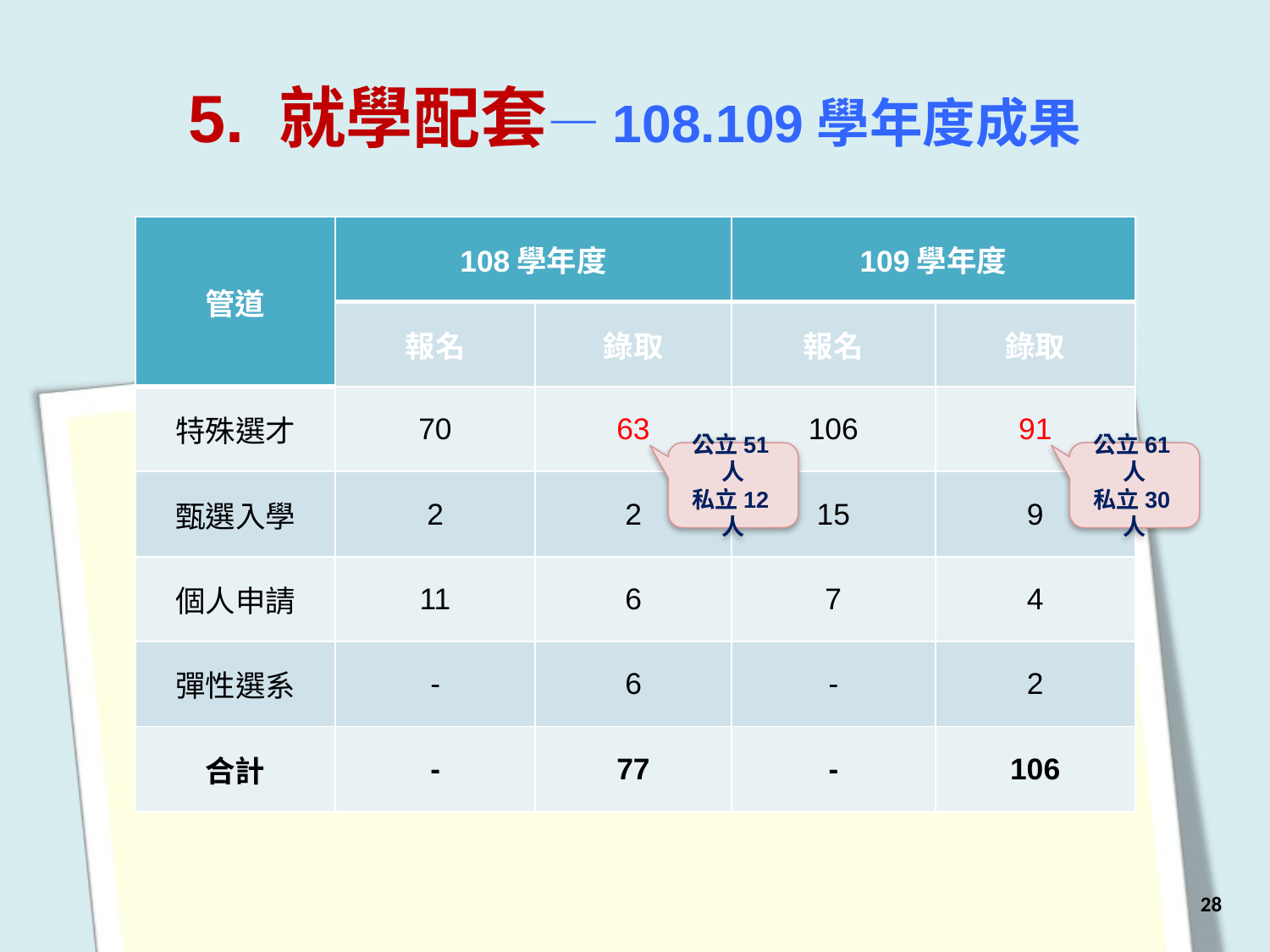

5. 就學配套—108.109學年度成果
| 管道 | 108學年度 |  | 109學年度 |  |
| --- | --- | --- | --- | --- |
|  | 報名 | 錄取 | 報名 | 錄取 |
| 特殊選才 | 70 | 63 | 106 | 91 |
| 甄選入學 | 2 | 2 | 15 | 9 |
| 個人申請 | 11 | 6 | 7 | 4 |
| 彈性選系 | - | 6 | - | 2 |
| 合計 | - | 77 | - | 106 |
公立51人
私立12人
公立61人
私立30人
28